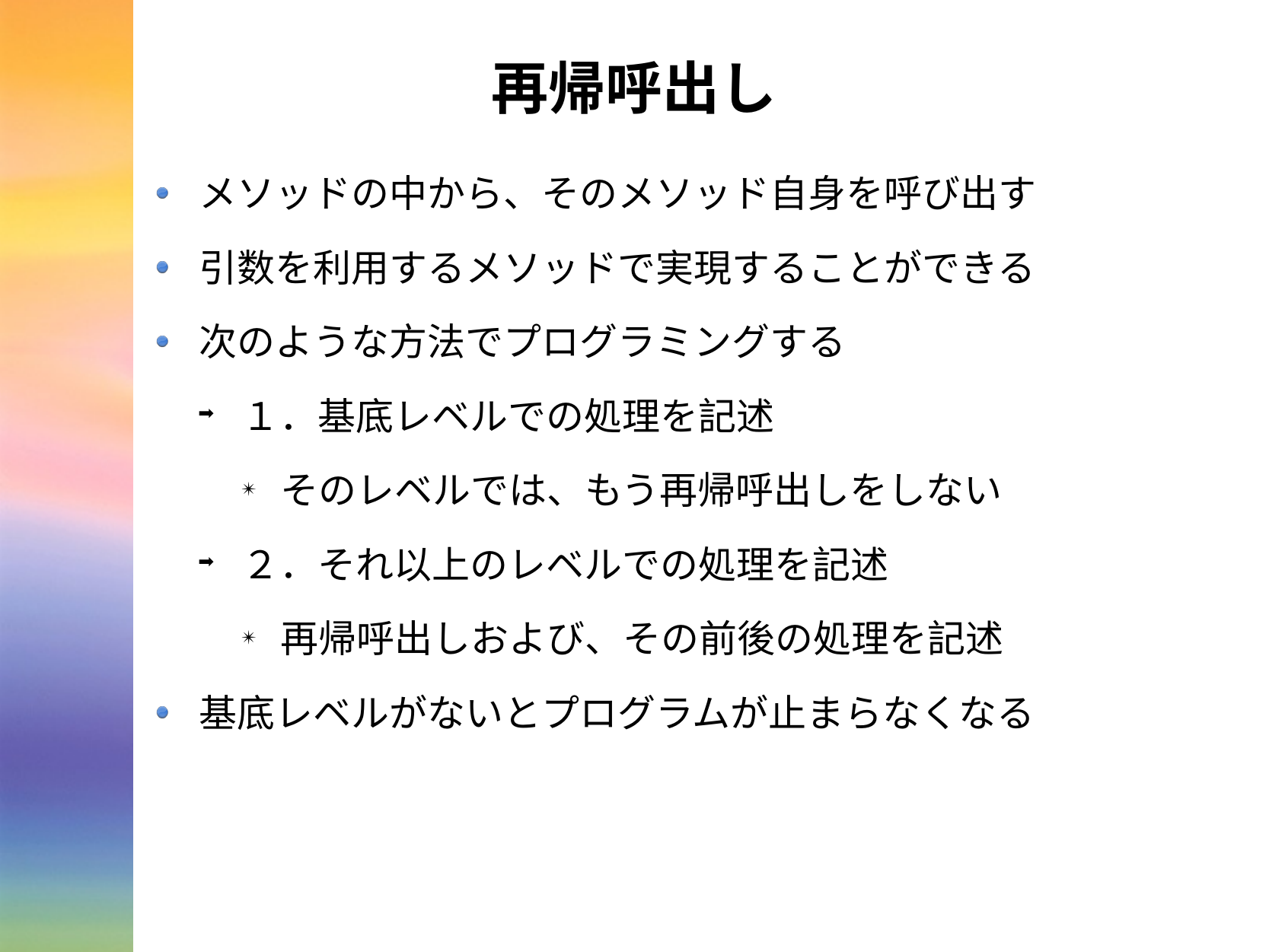

# 再帰呼出し
メソッドの中から、そのメソッド自身を呼び出す
引数を利用するメソッドで実現することができる
次のような方法でプログラミングする
１．基底レベルでの処理を記述
そのレベルでは、もう再帰呼出しをしない
２．それ以上のレベルでの処理を記述
再帰呼出しおよび、その前後の処理を記述
基底レベルがないとプログラムが止まらなくなる